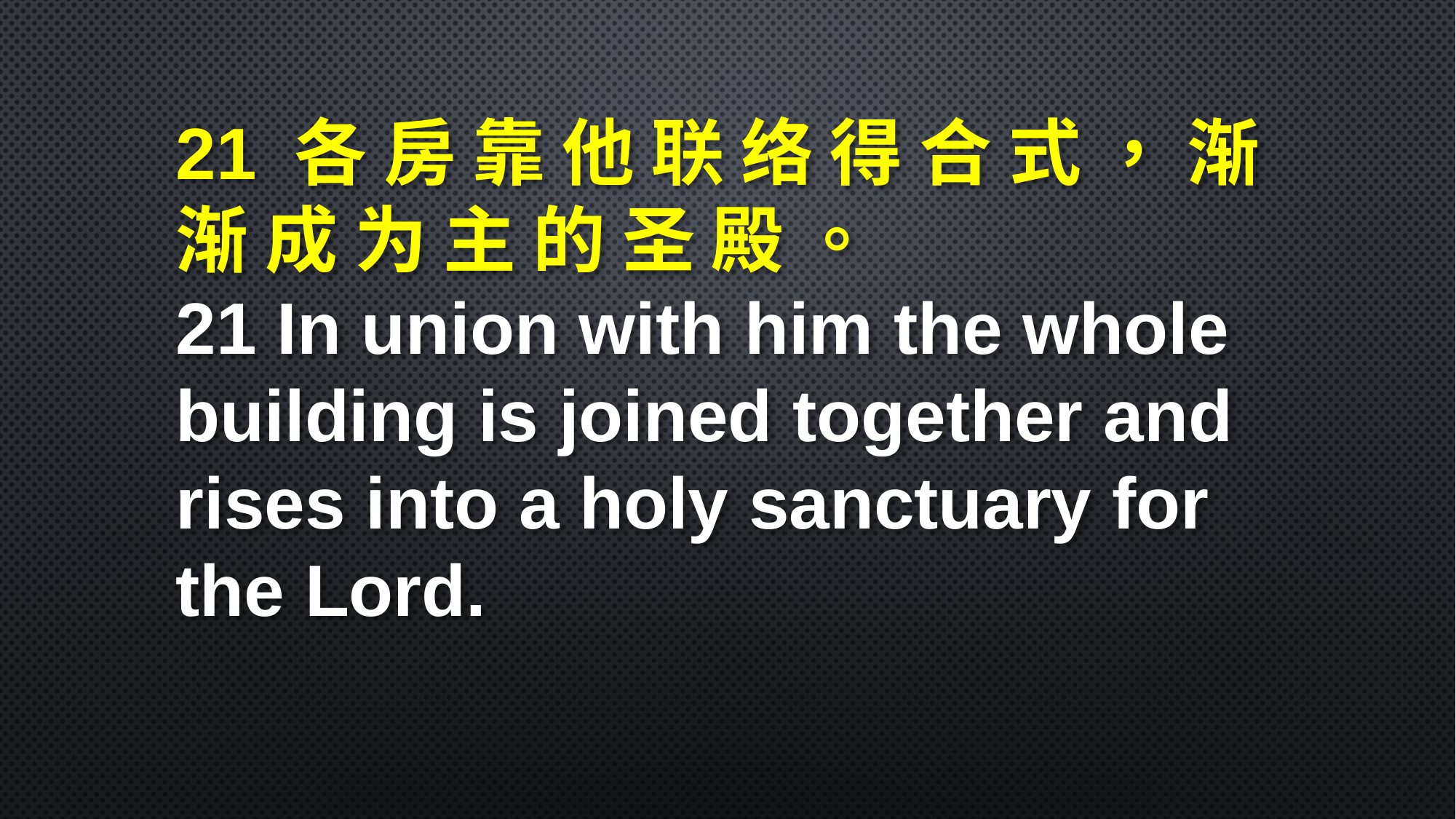

21 各 房 靠 他 联 络 得 合 式 ， 渐 渐 成 为 主 的 圣 殿 。
21 In union with him the whole building is joined together and rises into a holy sanctuary for the Lord.